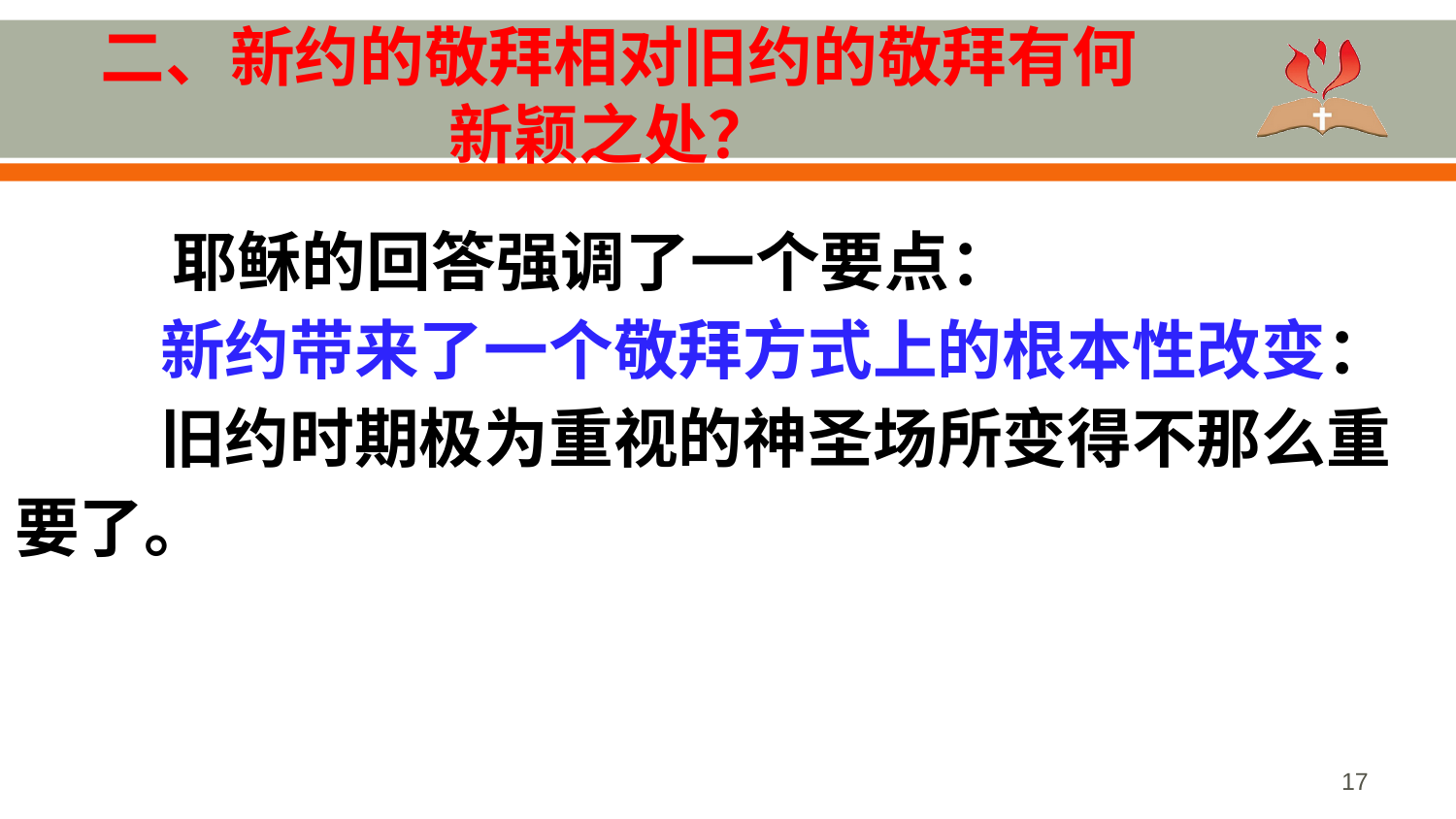

# 二、新约的敬拜相对旧约的敬拜有何新颖之处？
 耶稣的回答强调了一个要点：
	新约带来了一个敬拜方式上的根本性改变：	旧约时期极为重视的神圣场所变得不那么重要了。

17